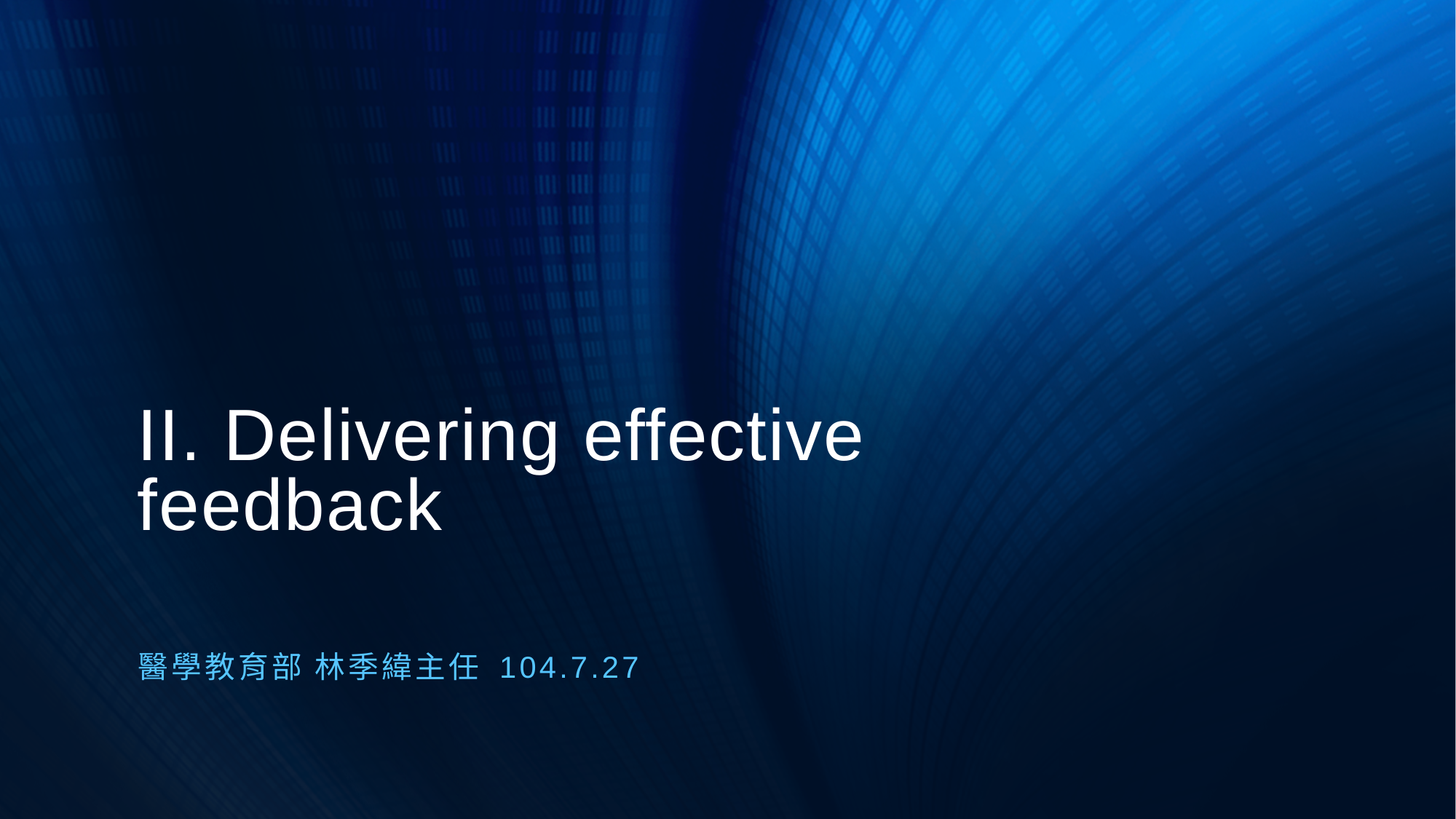

# II. Delivering effective feedback
醫學教育部 林季緯主任 104.7.27